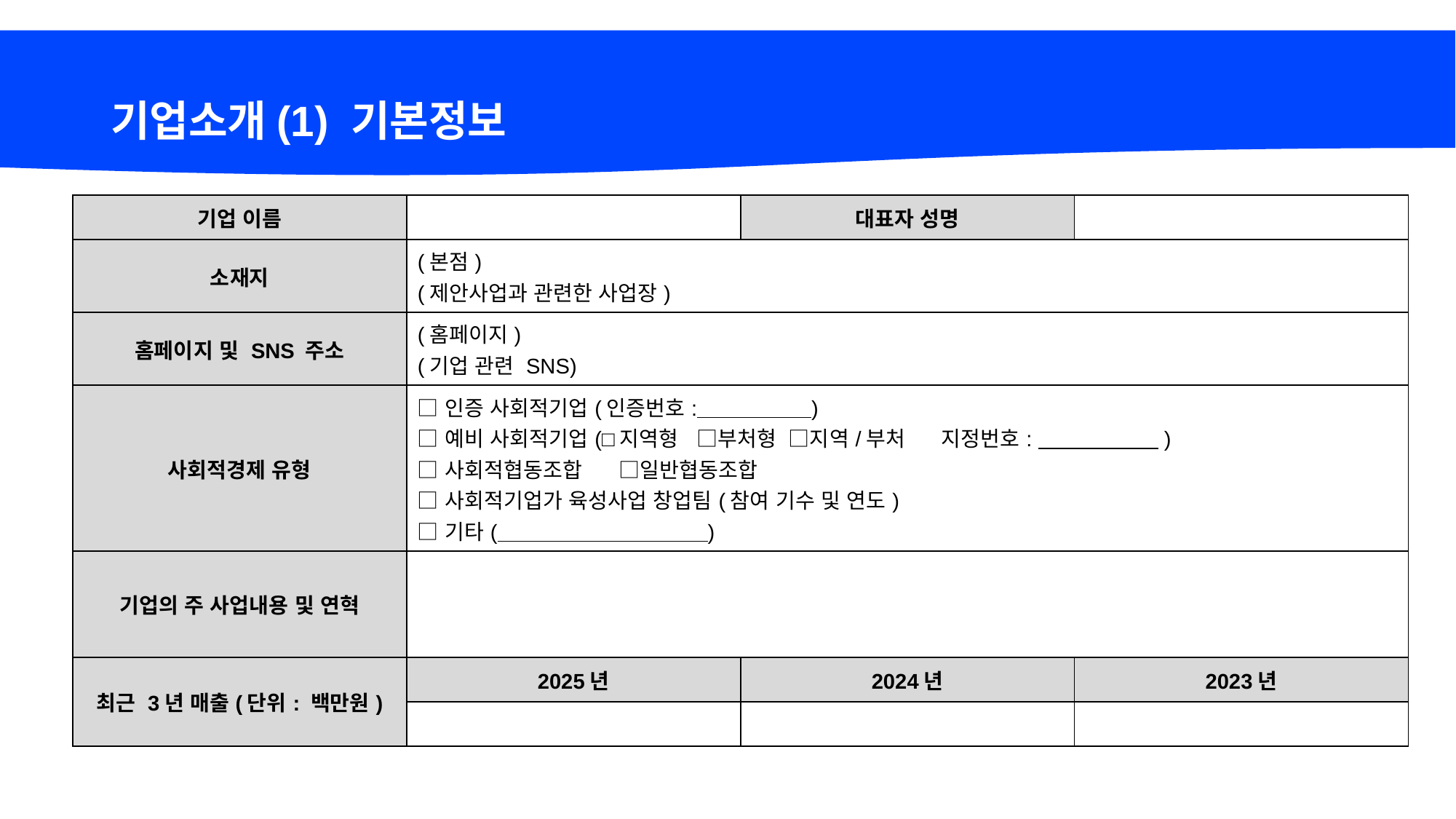

# 기업소개(1) 기본정보
| 기업 이름 |  | 대표자 성명 |  |
| --- | --- | --- | --- |
| 소재지 | (본점) (제안사업과 관련한 사업장) |  |  |
| 홈페이지 및 SNS 주소 | (홈페이지) (기업 관련 SNS) |  |  |
| 사회적경제 유형 | □인증 사회적기업(인증번호: ) □예비 사회적기업(□지역형 □부처형 □지역/부처 지정번호: ) □사회적협동조합 □일반협동조합 □사회적기업가 육성사업 창업팀(참여 기수 및 연도) □기타( ) |  |  |
| 기업의 주 사업내용 및 연혁 |  |  |  |
| 최근 3년 매출(단위: 백만원) | 2025년 | 2024년 | 2023년 |
|  |  |  |  |